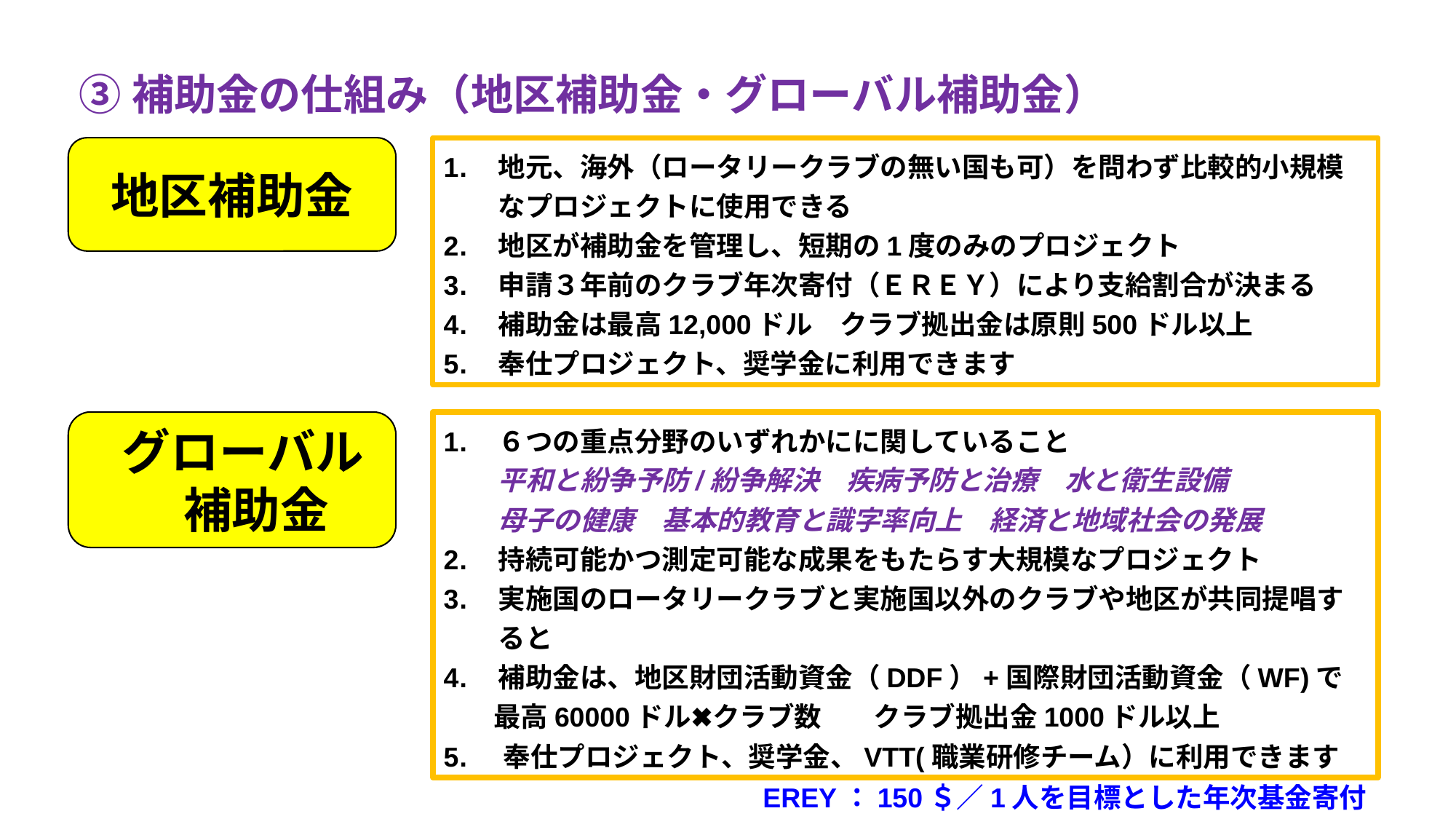

③補助金の仕組み（地区補助金・グローバル補助金）

地区補助金
地元、海外（ロータリークラブの無い国も可）を問わず比較的小規模なプロジェクトに使用できる
地区が補助金を管理し、短期の1度のみのプロジェクト
申請３年前のクラブ年次寄付（ＥＲＥＹ）により支給割合が決まる
補助金は最高12,000ドル　クラブ拠出金は原則500ドル以上
奉仕プロジェクト、奨学金に利用できます
 グローバル　補助金
６つの重点分野のいずれかにに関していること
　　平和と紛争予防/紛争解決　疾病予防と治療　水と衛生設備
　　母子の健康　基本的教育と識字率向上　経済と地域社会の発展
持続可能かつ測定可能な成果をもたらす大規模なプロジェクト
実施国のロータリークラブと実施国以外のクラブや地区が共同提唱すると
補助金は、地区財団活動資金（DDF）+国際財団活動資金（WF)で
       最高60000ドル✖クラブ数　    クラブ拠出金1000ドル以上
  奉仕プロジェクト、奨学金、VTT(職業研修チーム）に利用できます
EREY：150＄／1人を目標とした年次基金寄付